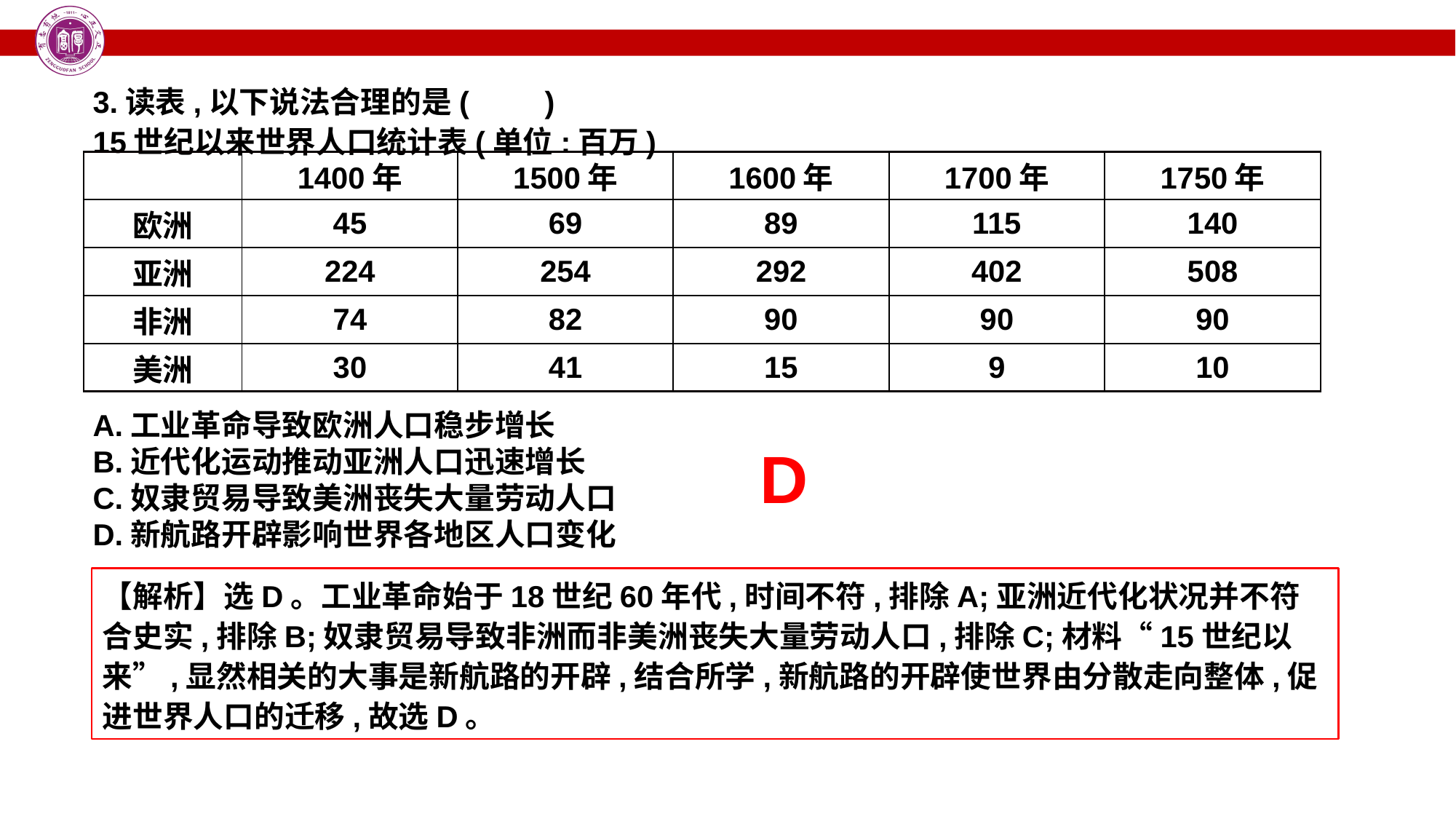

3.读表,以下说法合理的是(　　)
15世纪以来世界人口统计表(单位:百万)
|  | 1400年 | 1500年 | 1600年 | 1700年 | 1750年 |
| --- | --- | --- | --- | --- | --- |
| 欧洲 | 45 | 69 | 89 | 115 | 140 |
| 亚洲 | 224 | 254 | 292 | 402 | 508 |
| 非洲 | 74 | 82 | 90 | 90 | 90 |
| 美洲 | 30 | 41 | 15 | 9 | 10 |
A.工业革命导致欧洲人口稳步增长
B.近代化运动推动亚洲人口迅速增长
C.奴隶贸易导致美洲丧失大量劳动人口
D.新航路开辟影响世界各地区人口变化
D
【解析】选D。工业革命始于18世纪60年代,时间不符,排除A;亚洲近代化状况并不符合史实,排除B;奴隶贸易导致非洲而非美洲丧失大量劳动人口,排除C;材料“15世纪以来”,显然相关的大事是新航路的开辟,结合所学,新航路的开辟使世界由分散走向整体,促进世界人口的迁移,故选D。